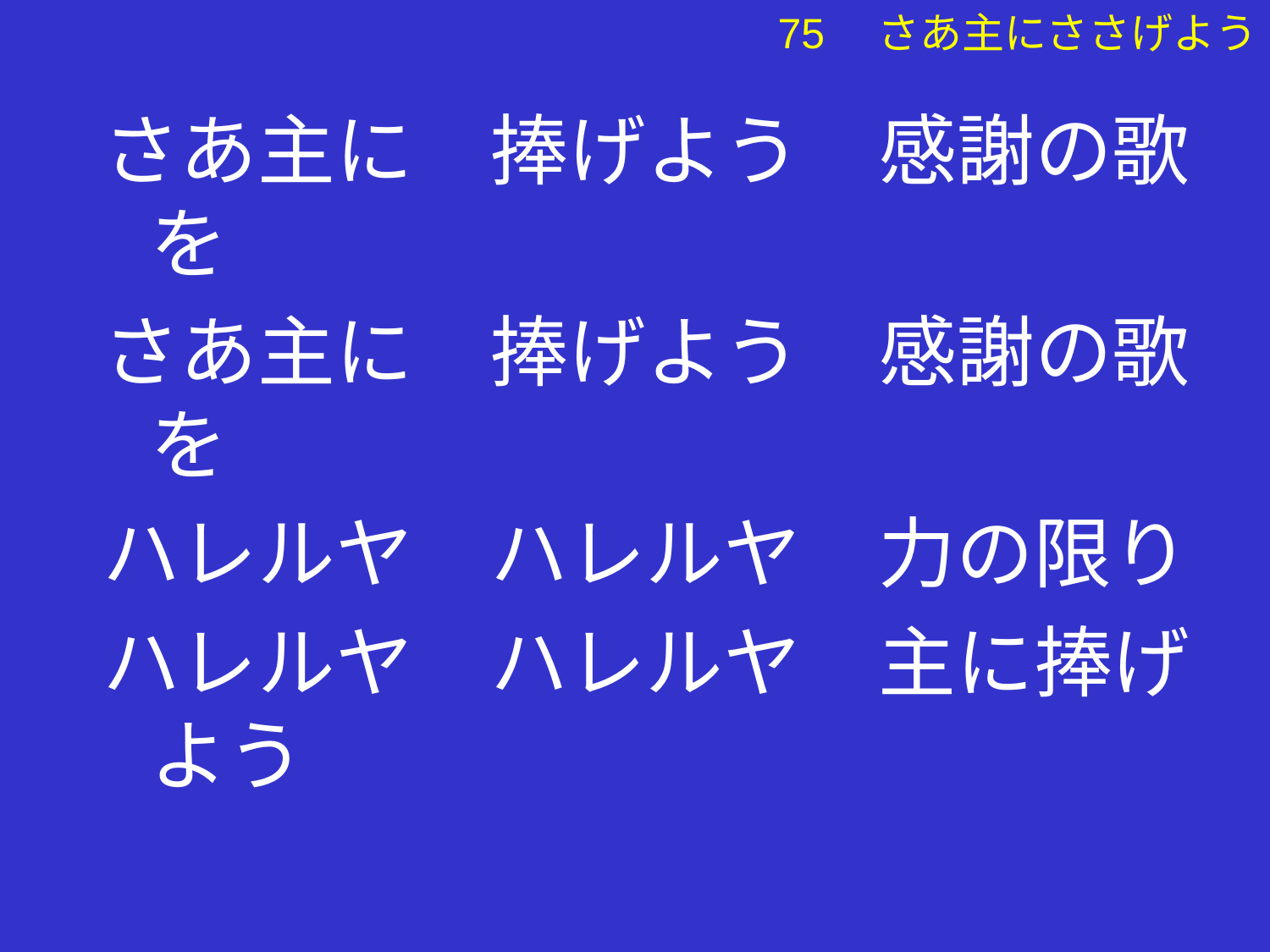

さあ主に　捧げよう　感謝の歌を
さあ主に　捧げよう　感謝の歌を
ハレルヤ　ハレルヤ　力の限り
ハレルヤ　ハレルヤ　主に捧げよう

# 75　さあ主にささげよう